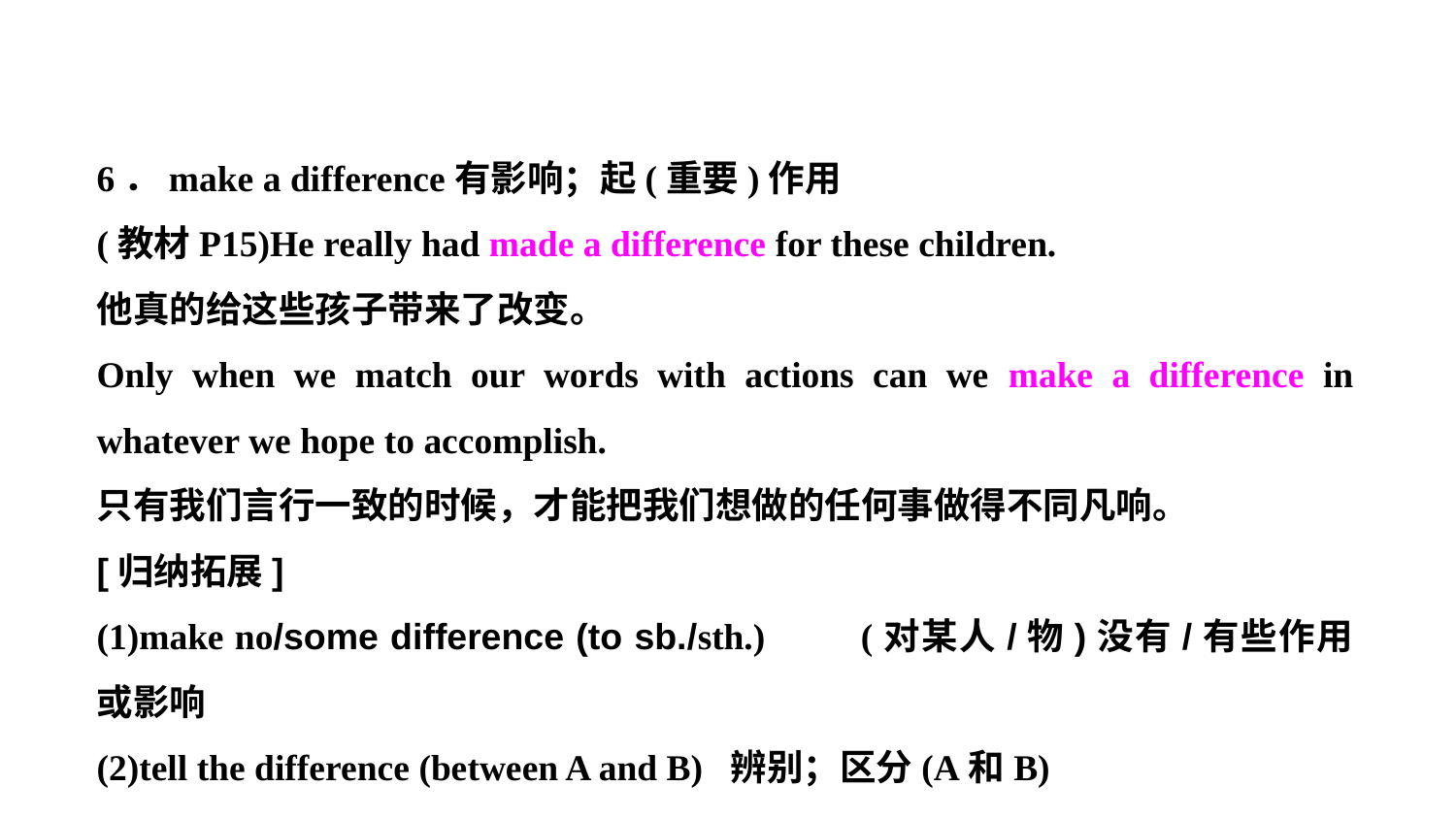

6．make a difference有影响；起(重要)作用
(教材P15)He really had made a difference for these children.
他真的给这些孩子带来了改变。
Only when we match our words with actions can we make a difference in whatever we hope to accomplish.
只有我们言行一致的时候，才能把我们想做的任何事做得不同凡响。
[归纳拓展]
(1)make no/some difference (to sb./sth.)　　(对某人/物)没有/有些作用或影响
(2)tell the difference (between A and B)  辨别；区分(A和B)